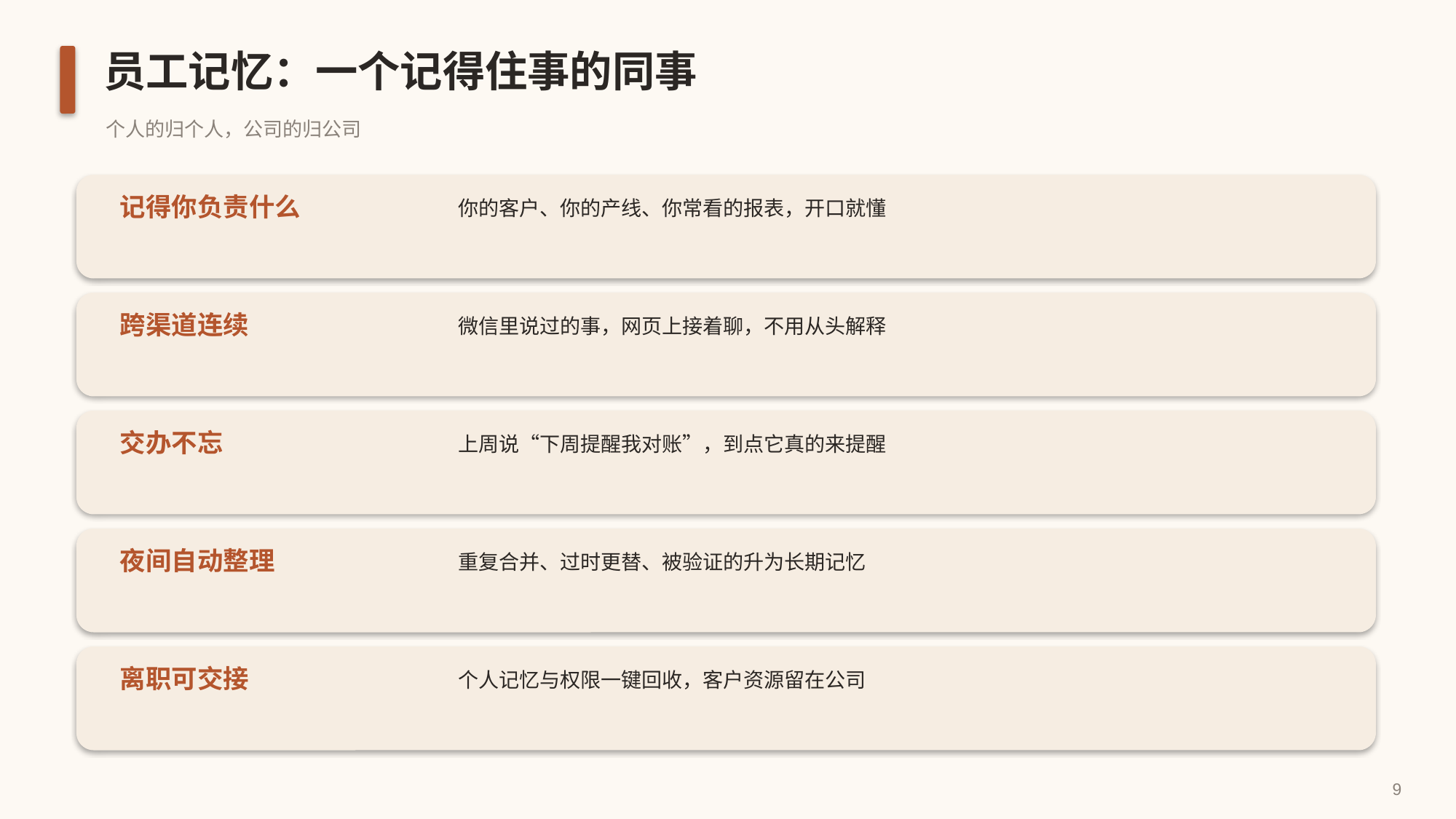

员工记忆：一个记得住事的同事

个人的归个人，公司的归公司

记得你负责什么
你的客户、你的产线、你常看的报表，开口就懂

跨渠道连续
微信里说过的事，网页上接着聊，不用从头解释

交办不忘
上周说“下周提醒我对账”，到点它真的来提醒

夜间自动整理
重复合并、过时更替、被验证的升为长期记忆

离职可交接
个人记忆与权限一键回收，客户资源留在公司
9